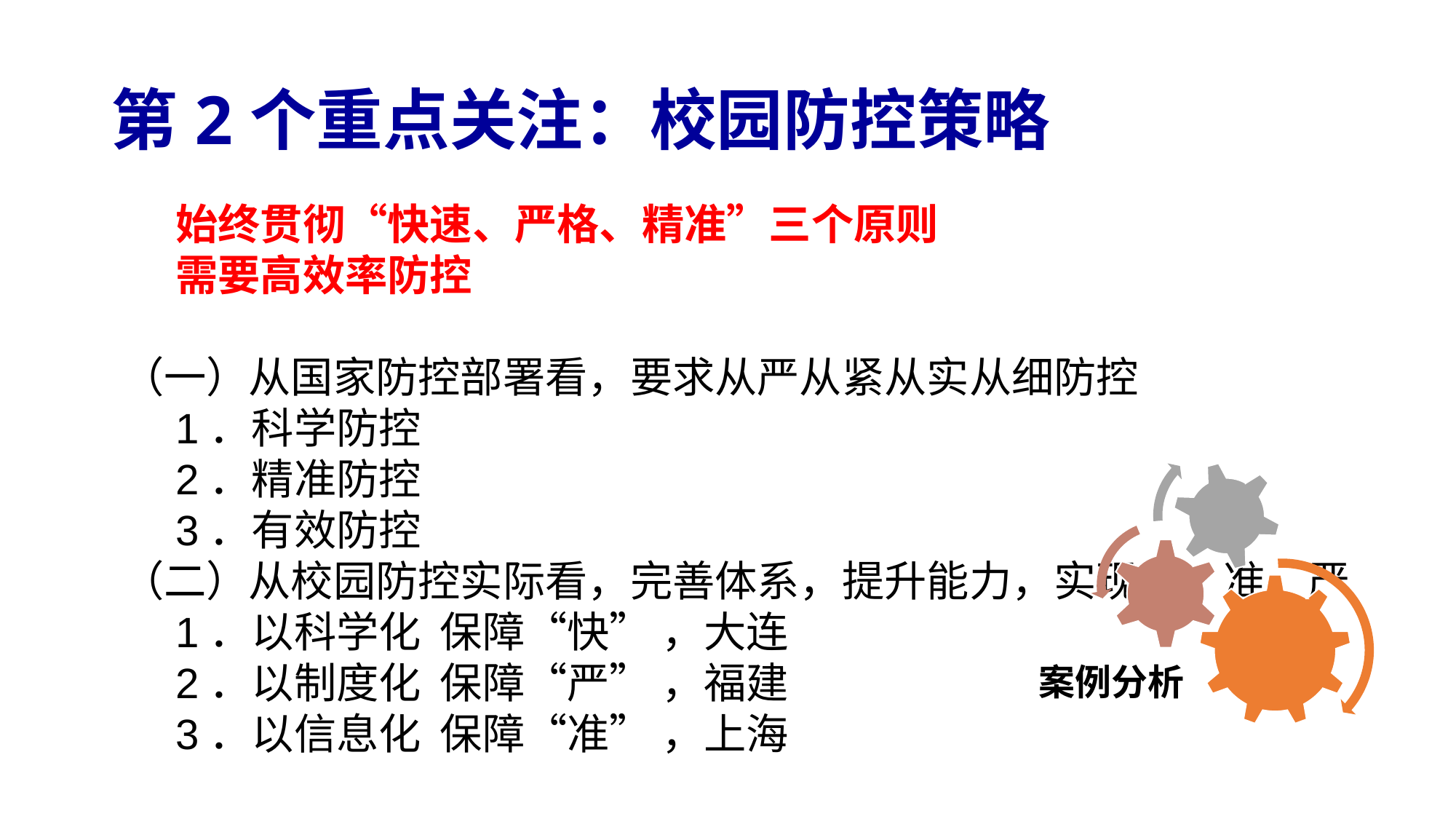

# 第2个重点关注：校园防控策略
始终贯彻“快速、严格、精准”三个原则
需要高效率防控

（一）从国家防控部署看，要求从严从紧从实从细防控
1．科学防控
2．精准防控
3．有效防控
（二）从校园防控实际看，完善体系，提升能力，实现快、准、严
1．以科学化  保障“快” ，大连
2．以制度化  保障“严” ，福建
3．以信息化  保障“准” ，上海

案例分析